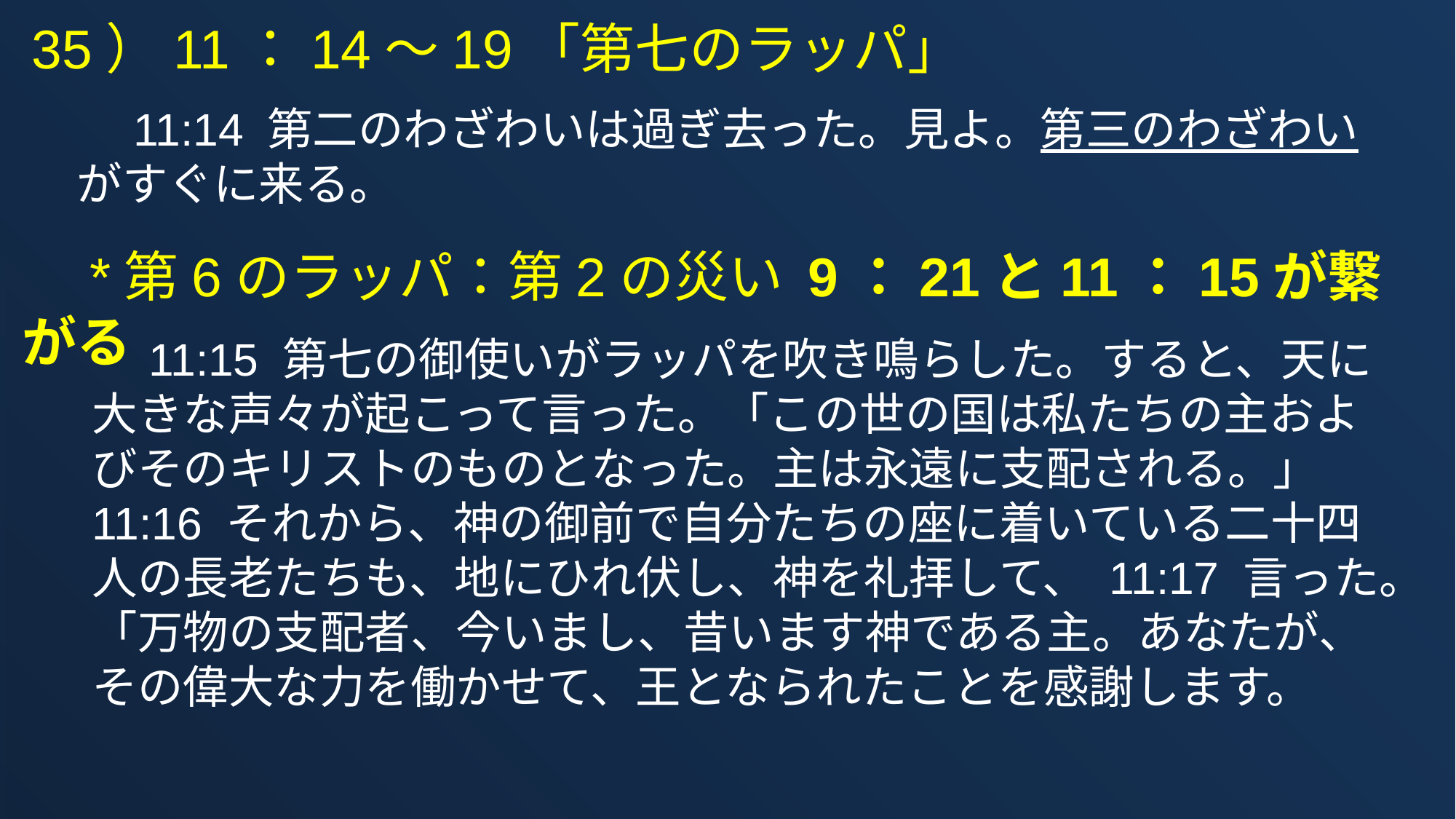

35）11：14～19「第七のラッパ」
　11:14 第二のわざわいは過ぎ去った。見よ。第三のわざわいがすぐに来る。
　*第6のラッパ：第2の災い 9：21と11：15が繋がる
　11:15 第七の御使いがラッパを吹き鳴らした。すると、天に大きな声々が起こって言った。「この世の国は私たちの主およびそのキリストのものとなった。主は永遠に支配される。」 11:16 それから、神の御前で自分たちの座に着いている二十四人の長老たちも、地にひれ伏し、神を礼拝して、 11:17 言った。「万物の支配者、今いまし、昔います神である主。あなたが、その偉大な力を働かせて、王となられたことを感謝します。